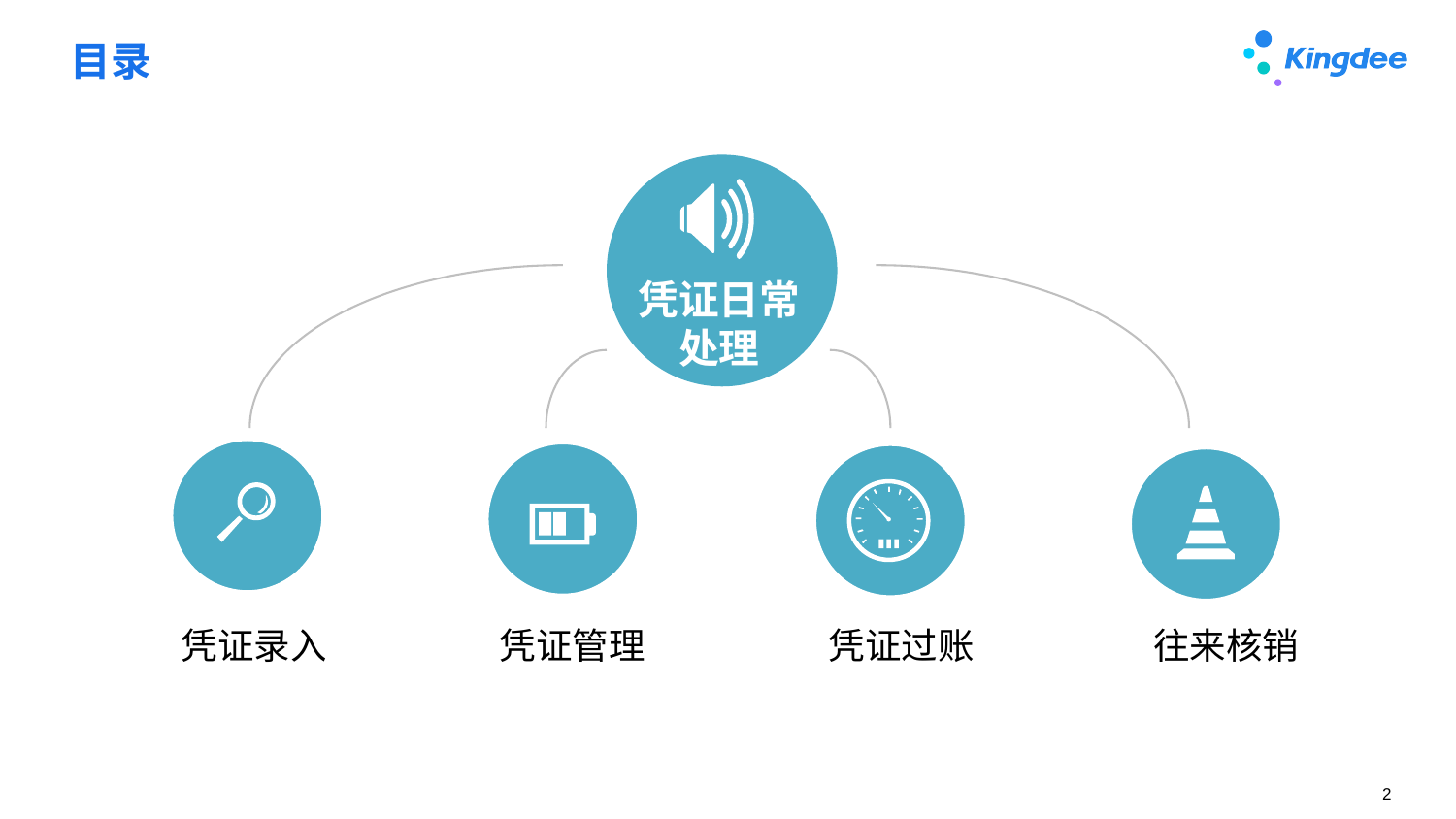

# 目录

凭证日常处理

固定资初始数据
科目初始数据

凭证录入
凭证管理
凭证过账
往来核销